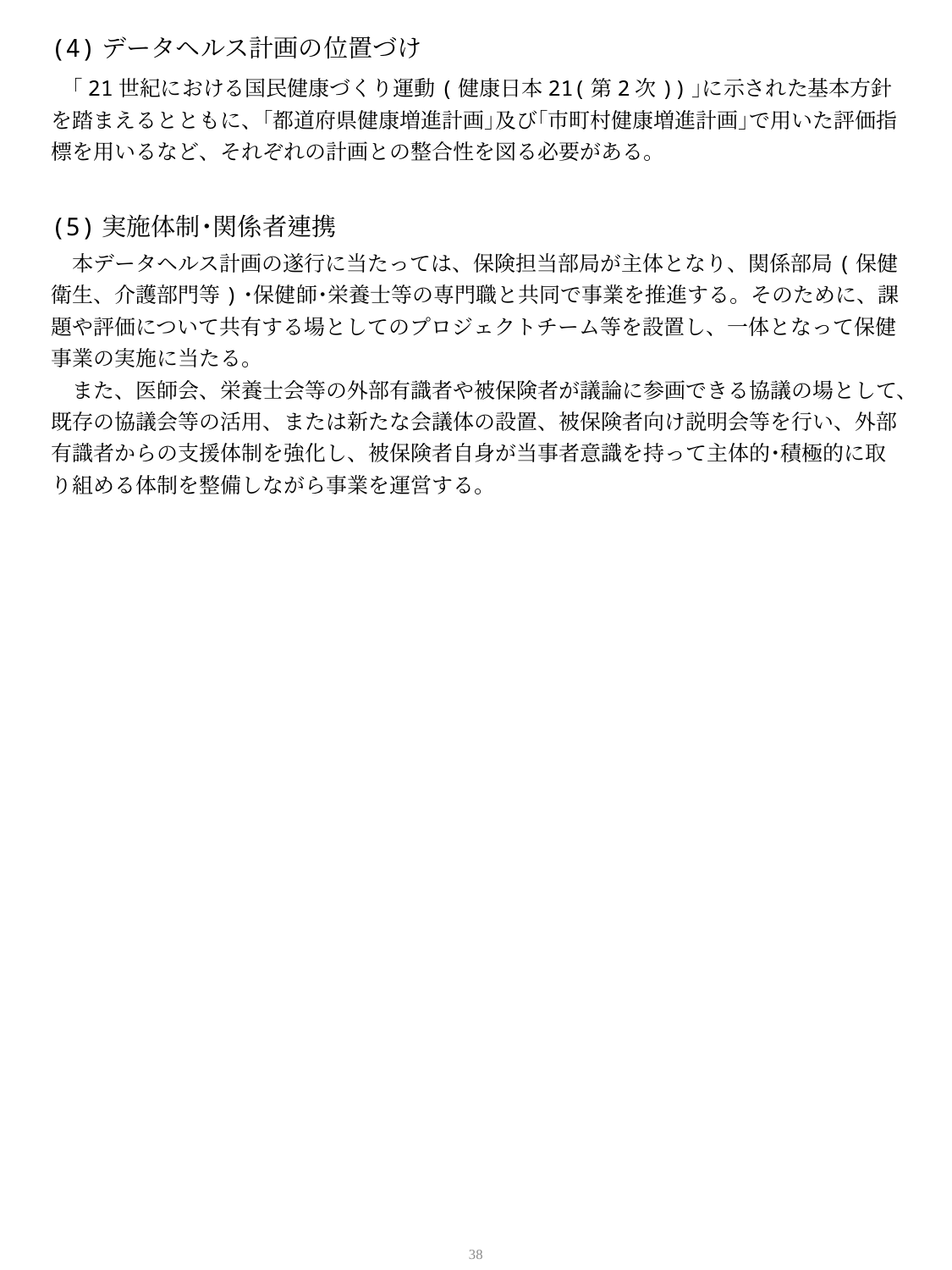

(4)データヘルス計画の位置づけ
　｢21世紀における国民健康づくり運動(健康日本21(第2次))｣に示された基本方針を踏まえるとともに、｢都道府県健康増進計画｣及び｢市町村健康増進計画｣で用いた評価指標を用いるなど、それぞれの計画との整合性を図る必要がある。

(5)実施体制･関係者連携
　本データヘルス計画の遂行に当たっては、保険担当部局が主体となり、関係部局(保健衛生、介護部門等)･保健師･栄養士等の専門職と共同で事業を推進する。そのために、課題や評価について共有する場としてのプロジェクトチーム等を設置し、一体となって保健事業の実施に当たる。
　また、医師会、栄養士会等の外部有識者や被保険者が議論に参画できる協議の場として、既存の協議会等の活用、または新たな会議体の設置、被保険者向け説明会等を行い、外部有識者からの支援体制を強化し、被保険者自身が当事者意識を持って主体的･積極的に取り組める体制を整備しながら事業を運営する。
38